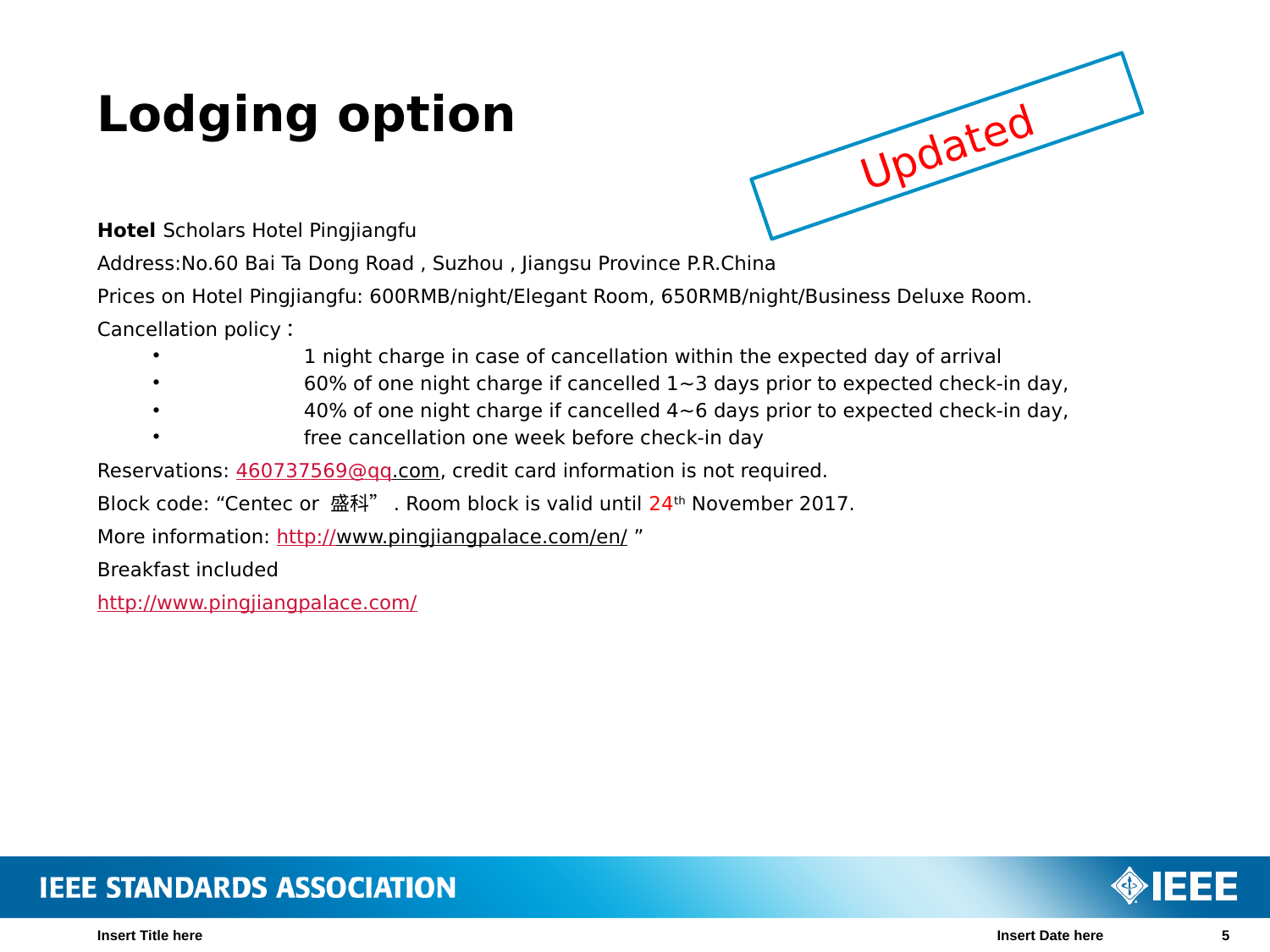

# Lodging option
Updated
Hotel Scholars Hotel Pingjiangfu
Address:No.60 Bai Ta Dong Road , Suzhou , Jiangsu Province P.R.China
Prices on Hotel Pingjiangfu: 600RMB/night/Elegant Room, 650RMB/night/Business Deluxe Room.
Cancellation policy：
	1 night charge in case of cancellation within the expected day of arrival
	60% of one night charge if cancelled 1~3 days prior to expected check-in day,
	40% of one night charge if cancelled 4~6 days prior to expected check-in day,
	free cancellation one week before check-in day
Reservations: 460737569@qq.com, credit card information is not required.
Block code: “Centec or 盛科”. Room block is valid until 24th November 2017.
More information: http://www.pingjiangpalace.com/en/ ”
Breakfast included
http://www.pingjiangpalace.com/

Insert Title here
Insert Date here
5